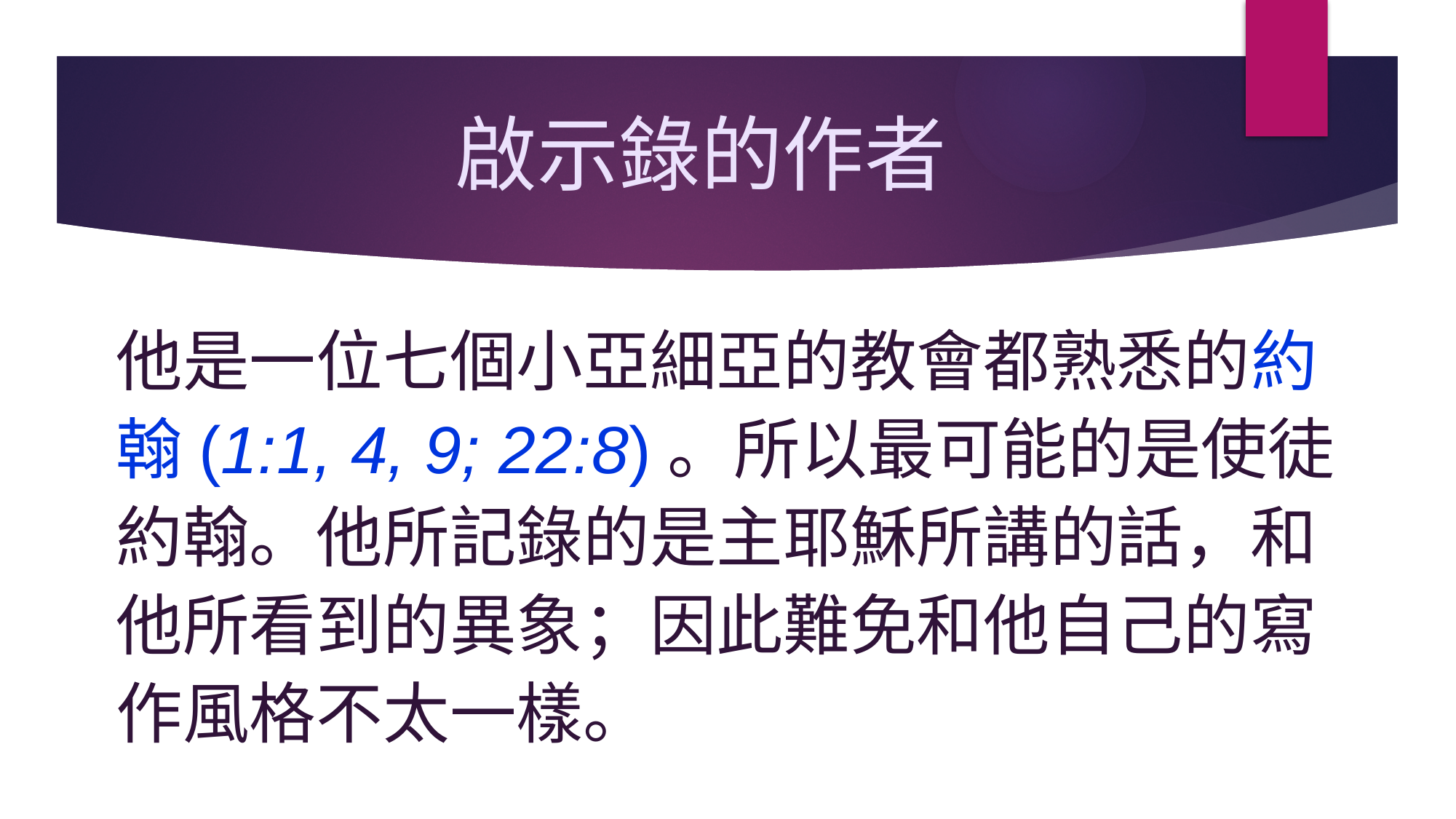

# 啟示錄的作者
他是一位七個小亞細亞的教會都熟悉的約翰(1:1, 4, 9; 22:8)。所以最可能的是使徒約翰。他所記錄的是主耶穌所講的話，和他所看到的異象；因此難免和他自己的寫作風格不太一樣。